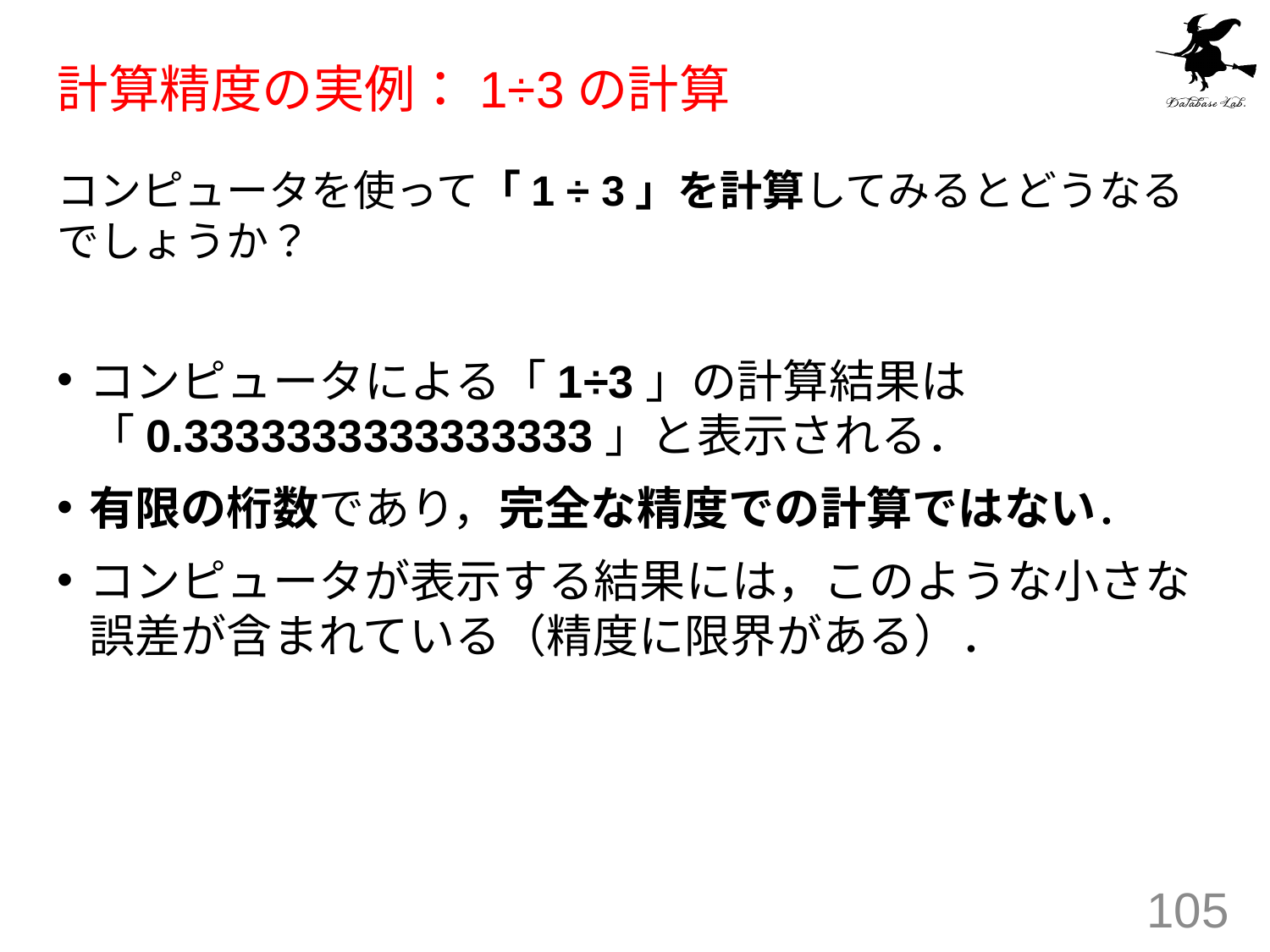

# 計算精度の実例：1÷3の計算
コンピュータを使って「1 ÷ 3」を計算してみるとどうなるでしょうか？

コンピュータによる「1÷3」の計算結果は「0.3333333333333333」と表示される．
有限の桁数であり，完全な精度での計算ではない．
コンピュータが表示する結果には，このような小さな誤差が含まれている（精度に限界がある）．

105